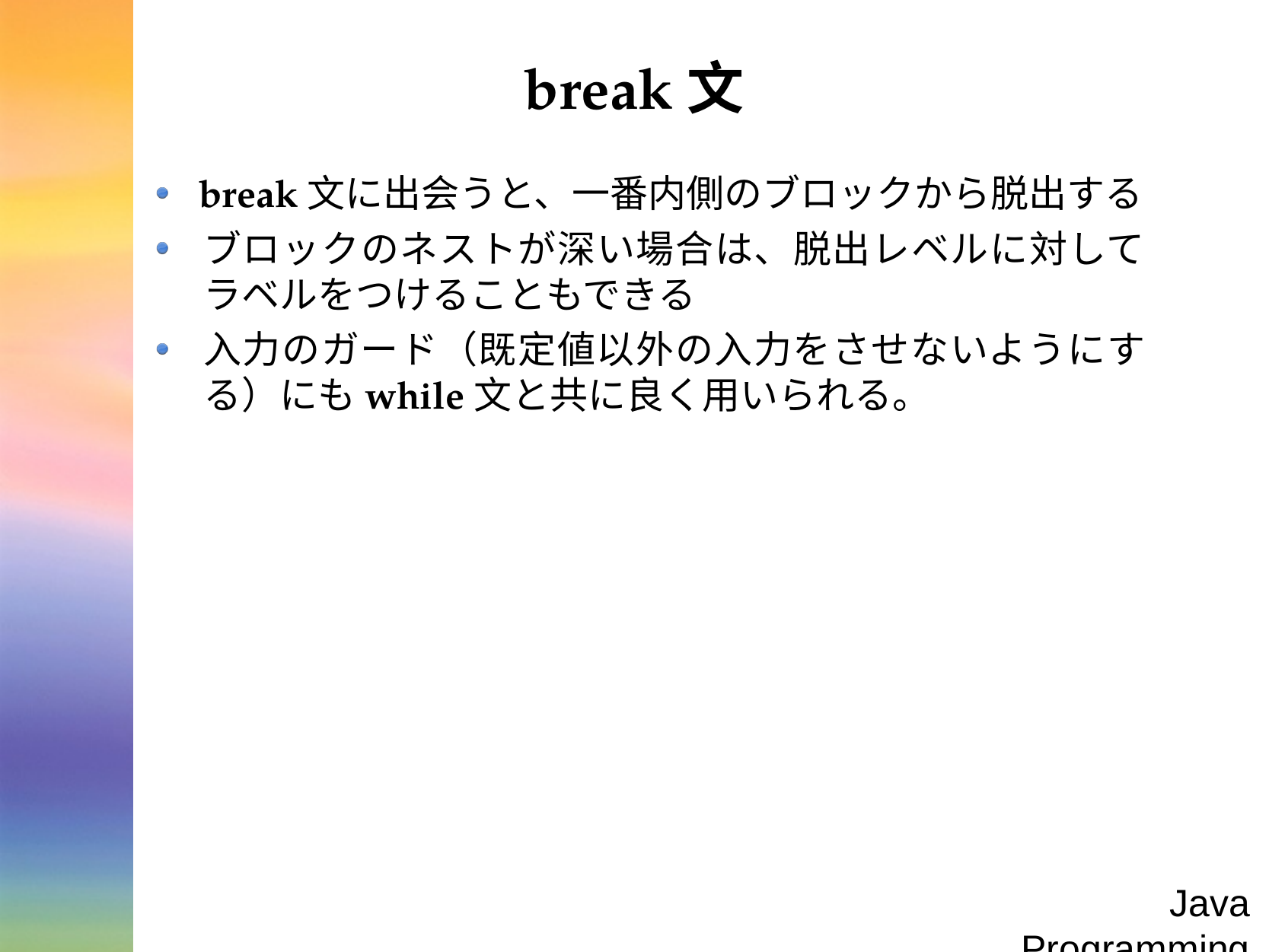

# break文
break文に出会うと、一番内側のブロックから脱出する
ブロックのネストが深い場合は、脱出レベルに対してラベルをつけることもできる
入力のガード（既定値以外の入力をさせないようにする）にもwhile文と共に良く用いられる。